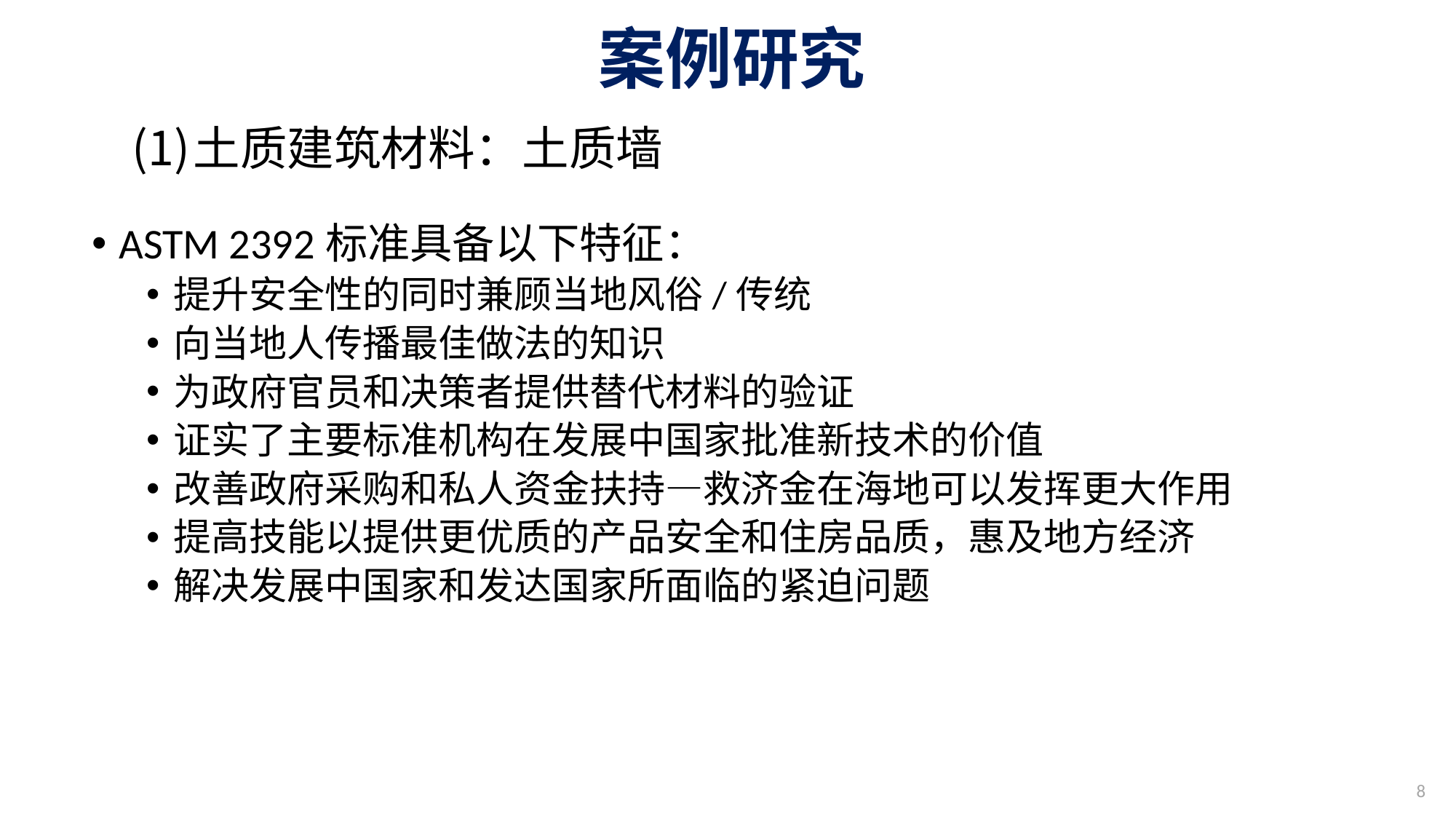

# 案例研究
土质建筑材料：土质墙

ASTM 2392标准具备以下特征：
提升安全性的同时兼顾当地风俗/传统
向当地人传播最佳做法的知识
为政府官员和决策者提供替代材料的验证
证实了主要标准机构在发展中国家批准新技术的价值
改善政府采购和私人资金扶持—救济金在海地可以发挥更大作用
提高技能以提供更优质的产品安全和住房品质，惠及地方经济
解决发展中国家和发达国家所面临的紧迫问题

8